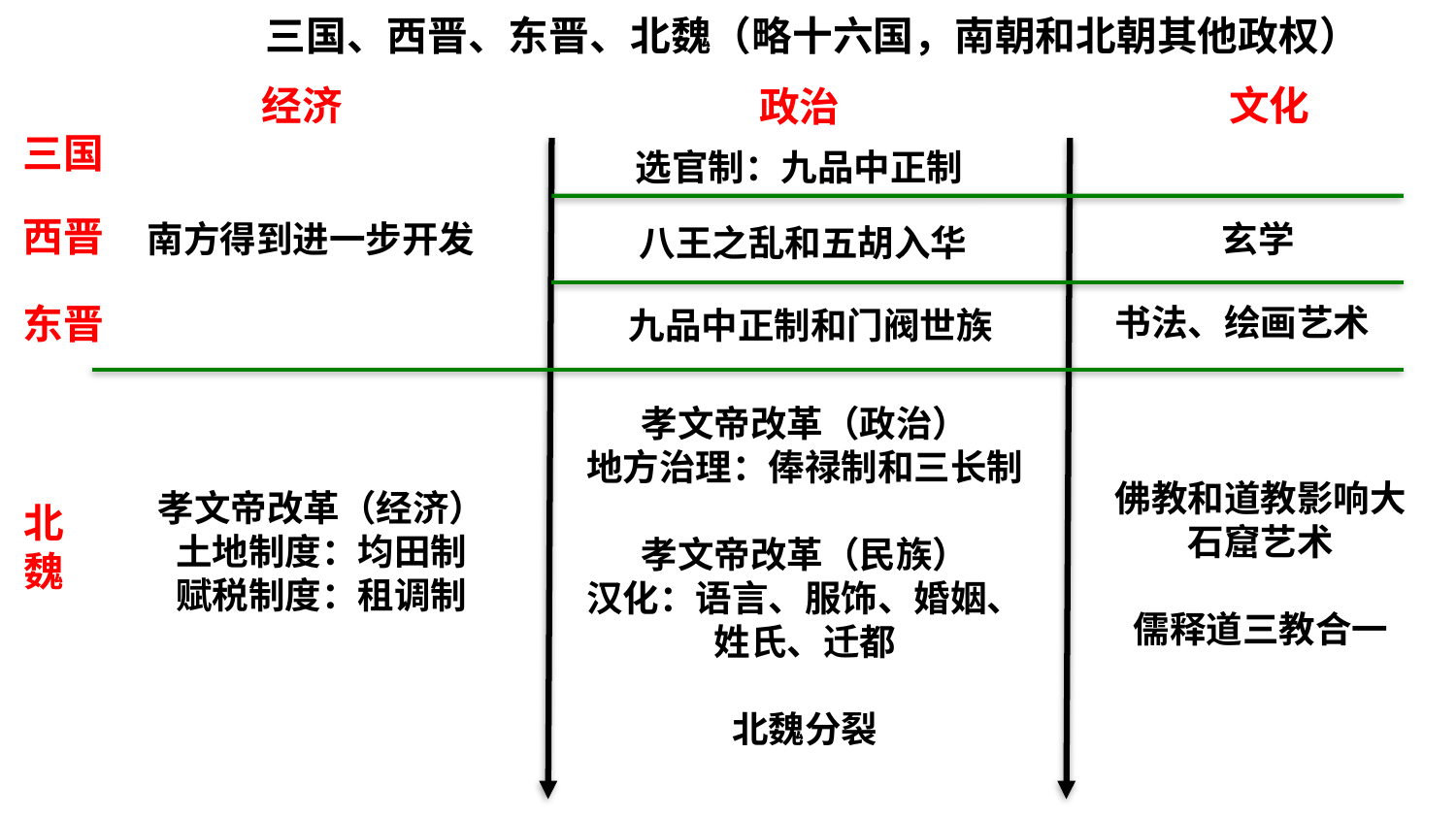

三国、西晋、东晋、北魏（略十六国，南朝和北朝其他政权）
经济
文化
政治
三国
西晋
东晋
北魏
选官制：九品中正制
南方得到进一步开发
玄学
八王之乱和五胡入华
书法、绘画艺术
九品中正制和门阀世族
孝文帝改革（政治）
地方治理：俸禄制和三长制

孝文帝改革（民族）
汉化：语言、服饰、婚姻、
姓氏、迁都

北魏分裂
佛教和道教影响大
石窟艺术

儒释道三教合一
孝文帝改革（经济）
土地制度：均田制
赋税制度：租调制